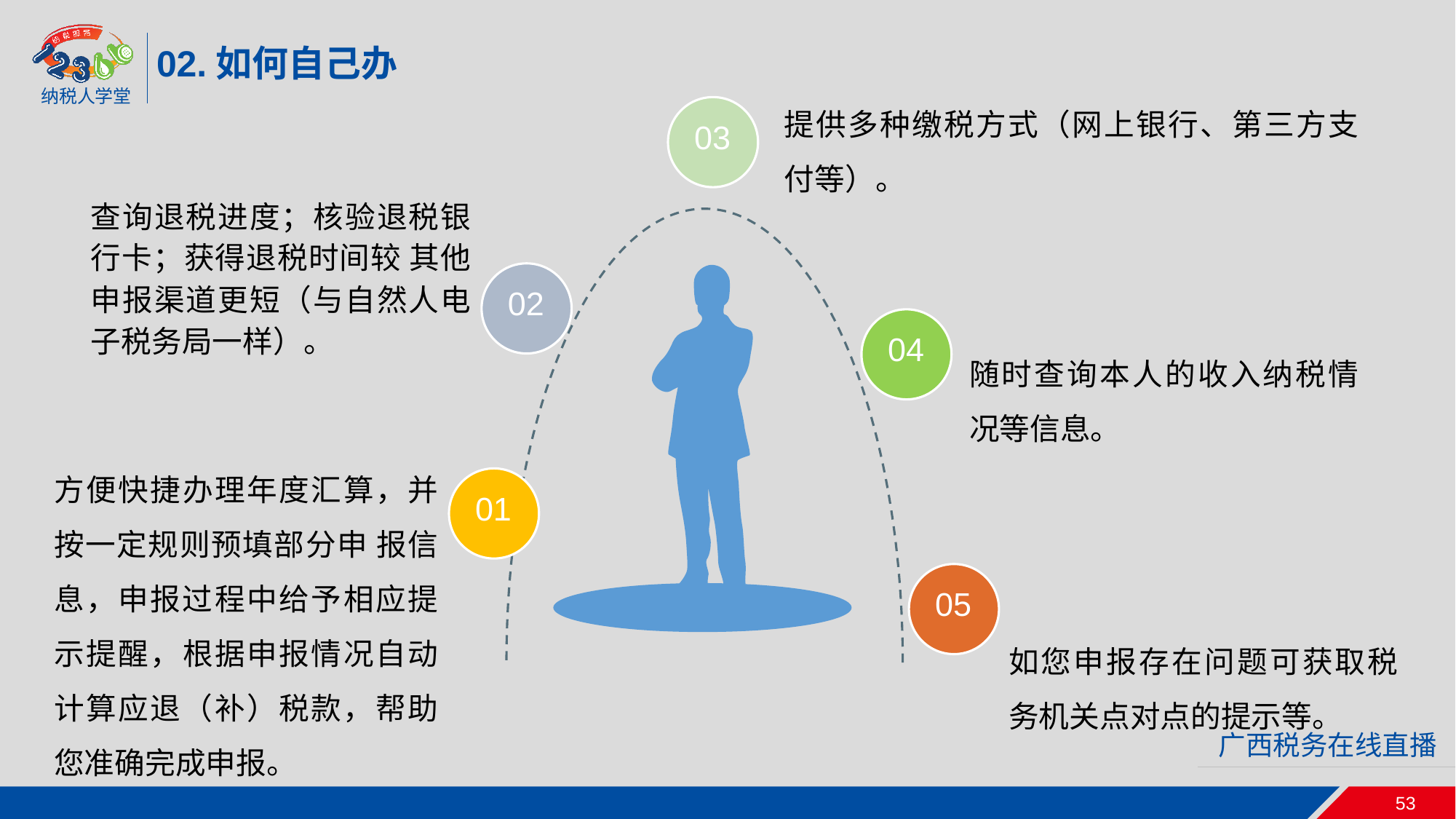

02.如何自己办
提供多种缴税方式（网上银行、第三方支付等）。
03
查询退税进度；核验退税银行卡；获得退税时间较 其他申报渠道更短（与自然人电子税务局一样）。

02

04
随时查询本人的收入纳税情况等信息。
方便快捷办理年度汇算，并按一定规则预填部分申 报信息，申报过程中给予相应提示提醒，根据申报情况自动计算应退（补）税款，帮助您准确完成申报。
01
05

如您申报存在问题可获取税务机关点对点的提示等。